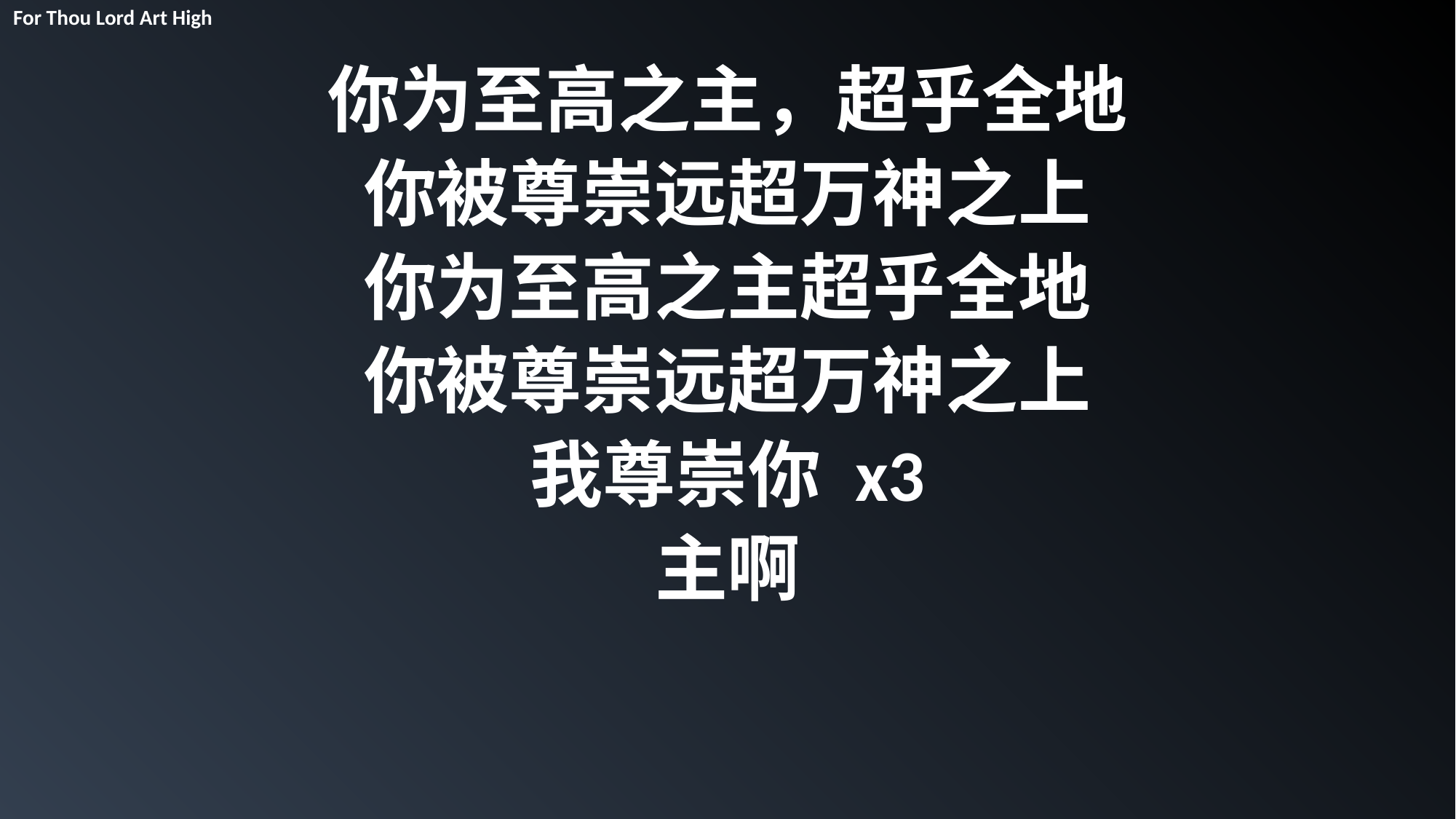

For Thou Lord Art High
你为至高之主，超乎全地
你被尊崇远超万神之上
你为至高之主超乎全地
你被尊崇远超万神之上
我尊崇你 x3
主啊